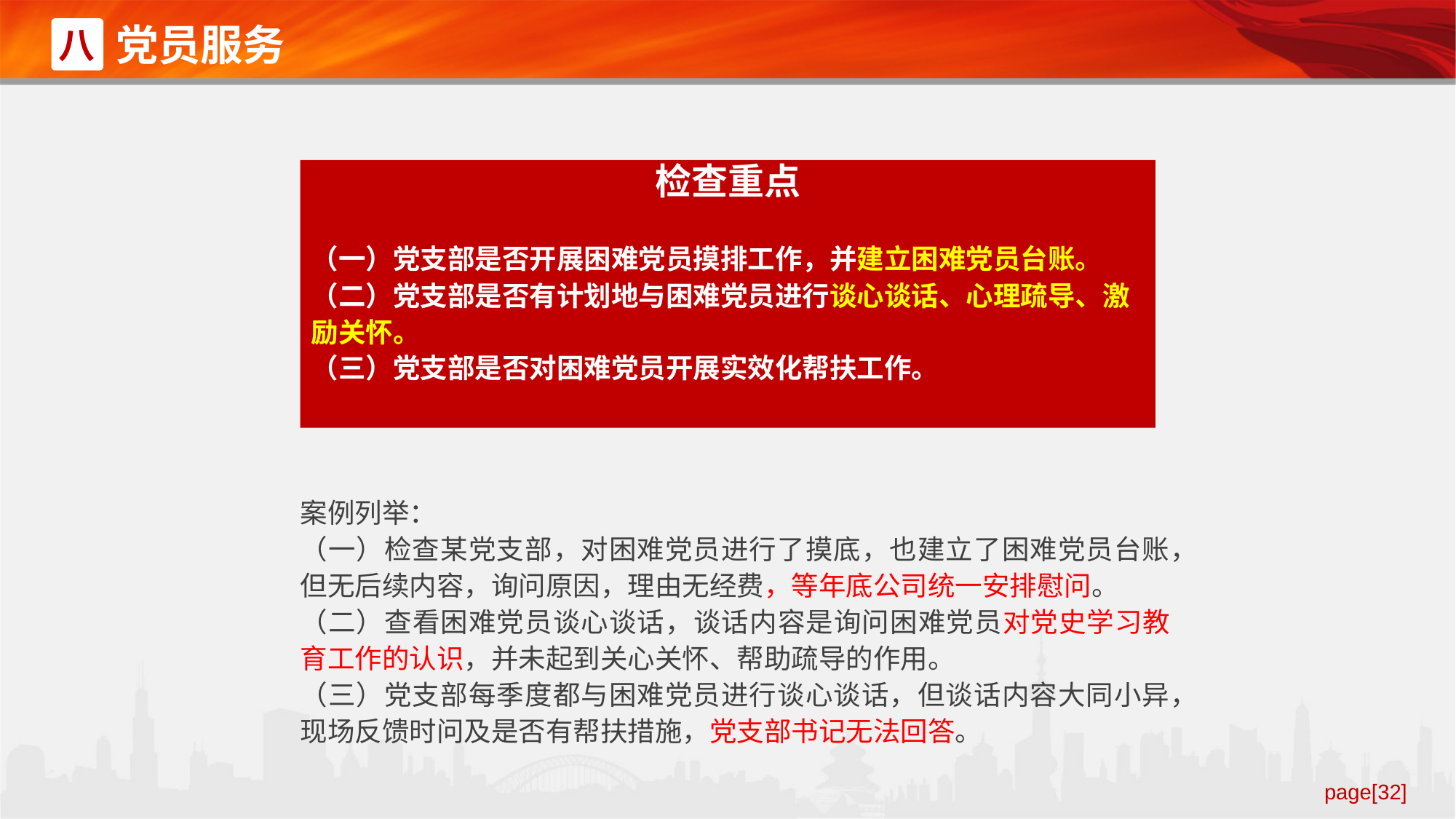

党员服务
八

检查重点

（一）党支部是否开展困难党员摸排工作，并建立困难党员台账。
（二）党支部是否有计划地与困难党员进行谈心谈话、心理疏导、激励关怀。
（三）党支部是否对困难党员开展实效化帮扶工作。
案例列举：
（一）检查某党支部，对困难党员进行了摸底，也建立了困难党员台账，但无后续内容，询问原因，理由无经费，等年底公司统一安排慰问。
（二）查看困难党员谈心谈话，谈话内容是询问困难党员对党史学习教育工作的认识，并未起到关心关怀、帮助疏导的作用。
（三）党支部每季度都与困难党员进行谈心谈话，但谈话内容大同小异，现场反馈时问及是否有帮扶措施，党支部书记无法回答。